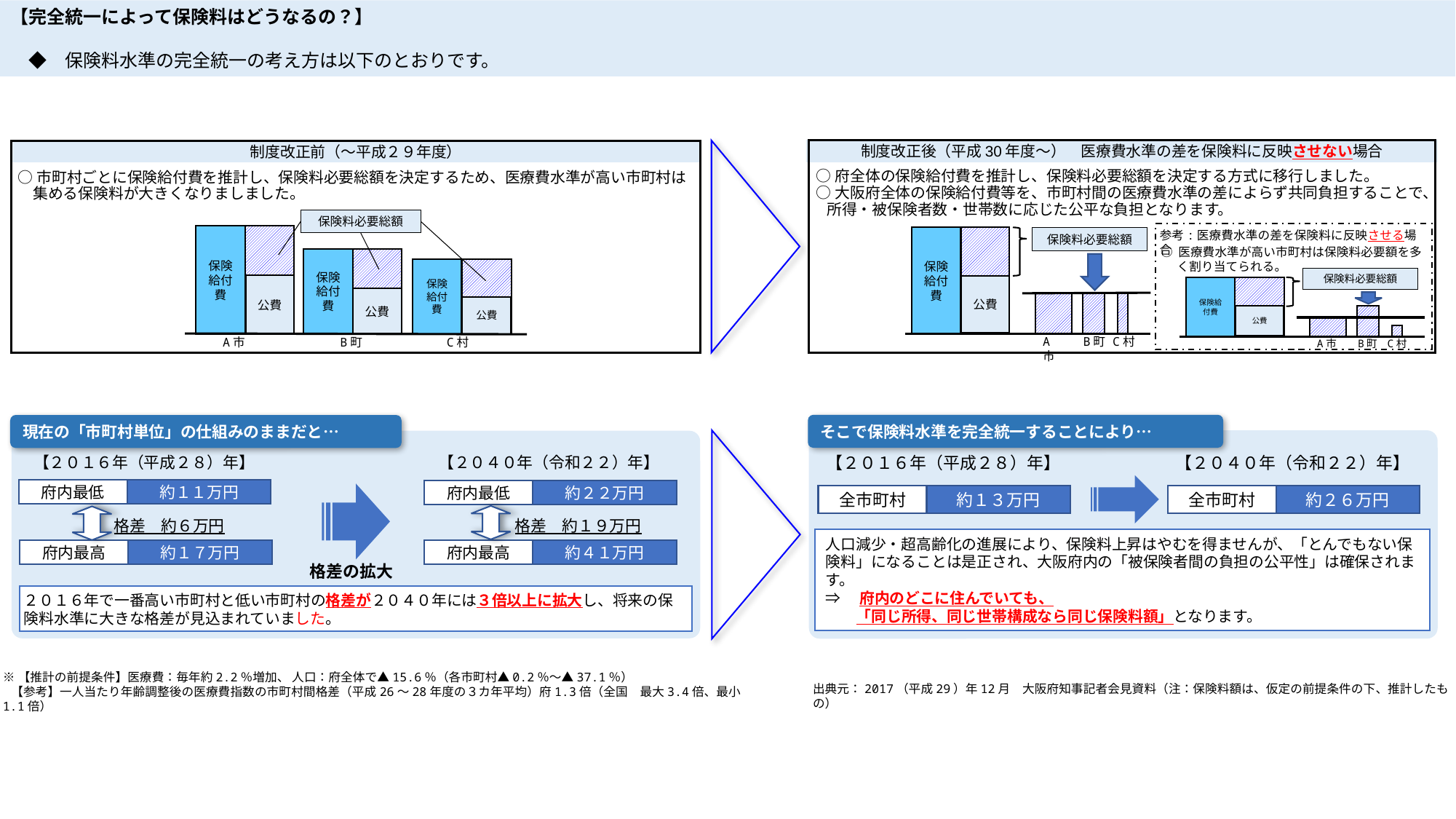

【完全統一によって保険料はどうなるの？】

　◆　保険料水準の完全統一の考え方は以下のとおりです。
制度改正後（平成30年度～）　医療費水準の差を保険料に反映させない場合

制度改正前（～平成２９年度）

○府全体の保険給付費を推計し、保険料必要総額を決定する方式に移行しました。
○大阪府全体の保険給付費等を、市町村間の医療費水準の差によらず共同負担することで、
  所得・被保険者数・世帯数に応じた公平な負担となります。
○市町村ごとに保険給付費を推計し、保険料必要総額を決定するため、医療費水準が高い市町村は
　集める保険料が大きくなりましました。
保険料必要総額
保険給付費

保険給付費

保険給付費

公費
公費
公費
A市
B町
C村
参考:医療費水準の差を保険料に反映させる場合
保険給付費

保険料必要総額

公費

A市
B町
C村
○ 医療費水準が高い市町村は保険料必要額を多
     く割り当てられる。
保険料必要総額

保険給付費

公費

A市
B町
C村
そこで保険料水準を完全統一することにより…
現在の「市町村単位」の仕組みのままだと…

【２０１６年（平成２８）年】
【２０４０年（令和２２）年】
【２０１６年（平成２８）年】
【２０４０年（令和２２）年】

府内最低
約１１万円
府内最低
約２２万円

全市町村
約２６万円
全市町村
約１３万円

格差　約６万円
格差　約１９万円
人口減少・超高齢化の進展により、保険料上昇はやむを得ませんが、「とんでもない保険料」になることは是正され、大阪府内の「被保険者間の負担の公平性」は確保されます。
⇒　府内のどこに住んでいても、
　　「同じ所得、同じ世帯構成なら同じ保険料額」となります。
府内最高
約１７万円
府内最高
約４１万円
格差の拡大
２０１６年で一番高い市町村と低い市町村の格差が２０４０年には３倍以上に拡大し、将来の保険料水準に大きな格差が見込まれていました。
※【推計の前提条件】医療費：毎年約2.2％増加、 人口：府全体で▲15.6％（各市町村▲0.2％～▲37.1％）
  【参考】一人当たり年齢調整後の医療費指数の市町村間格差（平成26～28年度の３カ年平均）府1.3倍（全国　最大3.4倍、最小1.1倍）

出典元：2017（平成29）年12月　大阪府知事記者会見資料（注：保険料額は、仮定の前提条件の下、推計したもの）